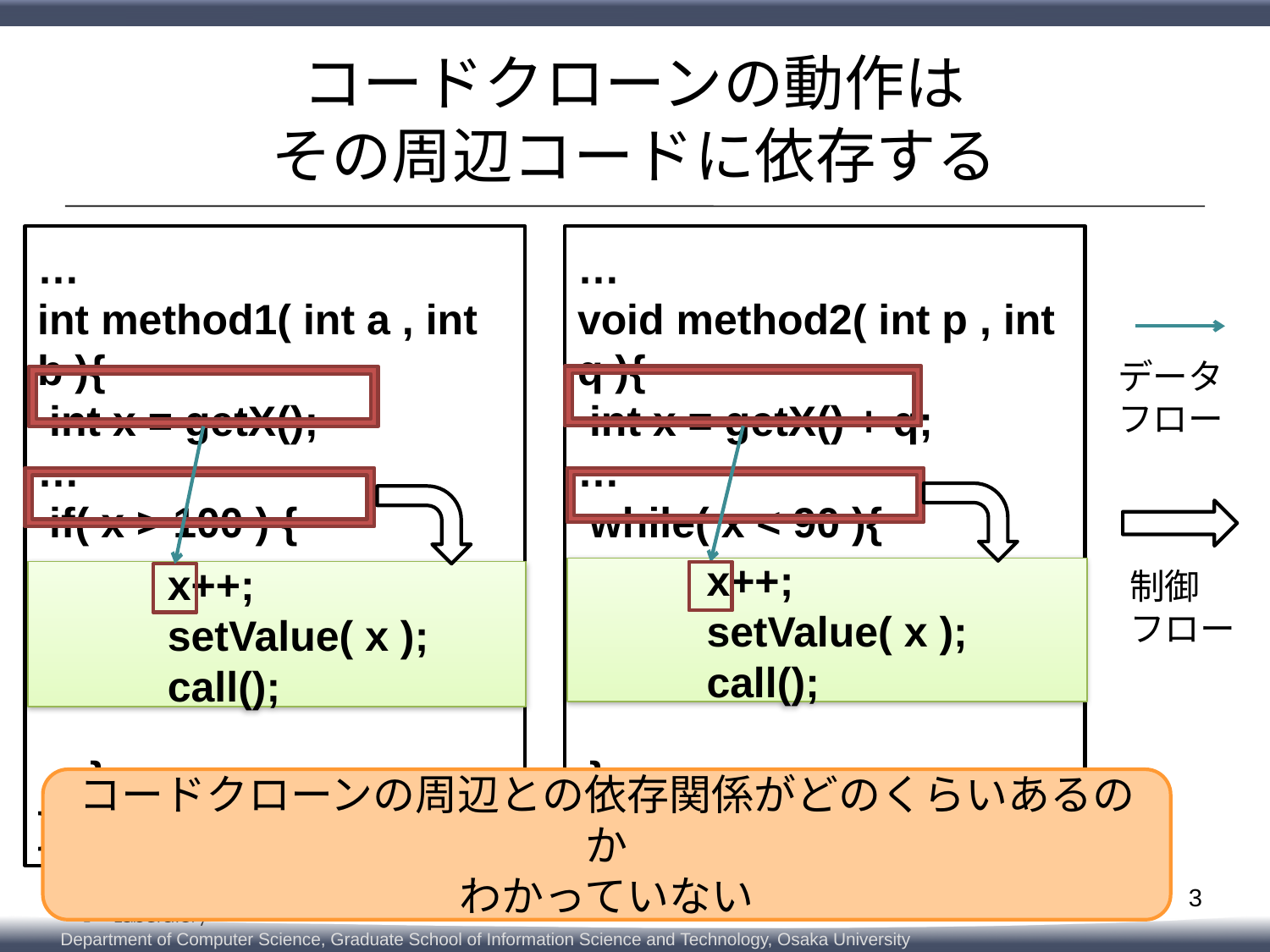

# コードクローンの動作は その周辺コードに依存する
…
int method1( int a , int b ){
 int x = getX();
…
 if( x > 100 ) {
 …

　}
}
…
void method2( int p , int q ){
 int x = getX() + q;
…
 while( x < 90 ){
 …

 }
}
データ
フロー

	x++;
	setValue( x );
	call();

制御
フロー
 	x++;
	setValue( x );
	call();

コードクローンの周辺との依存関係がどのくらいあるのか
わかっていない
3